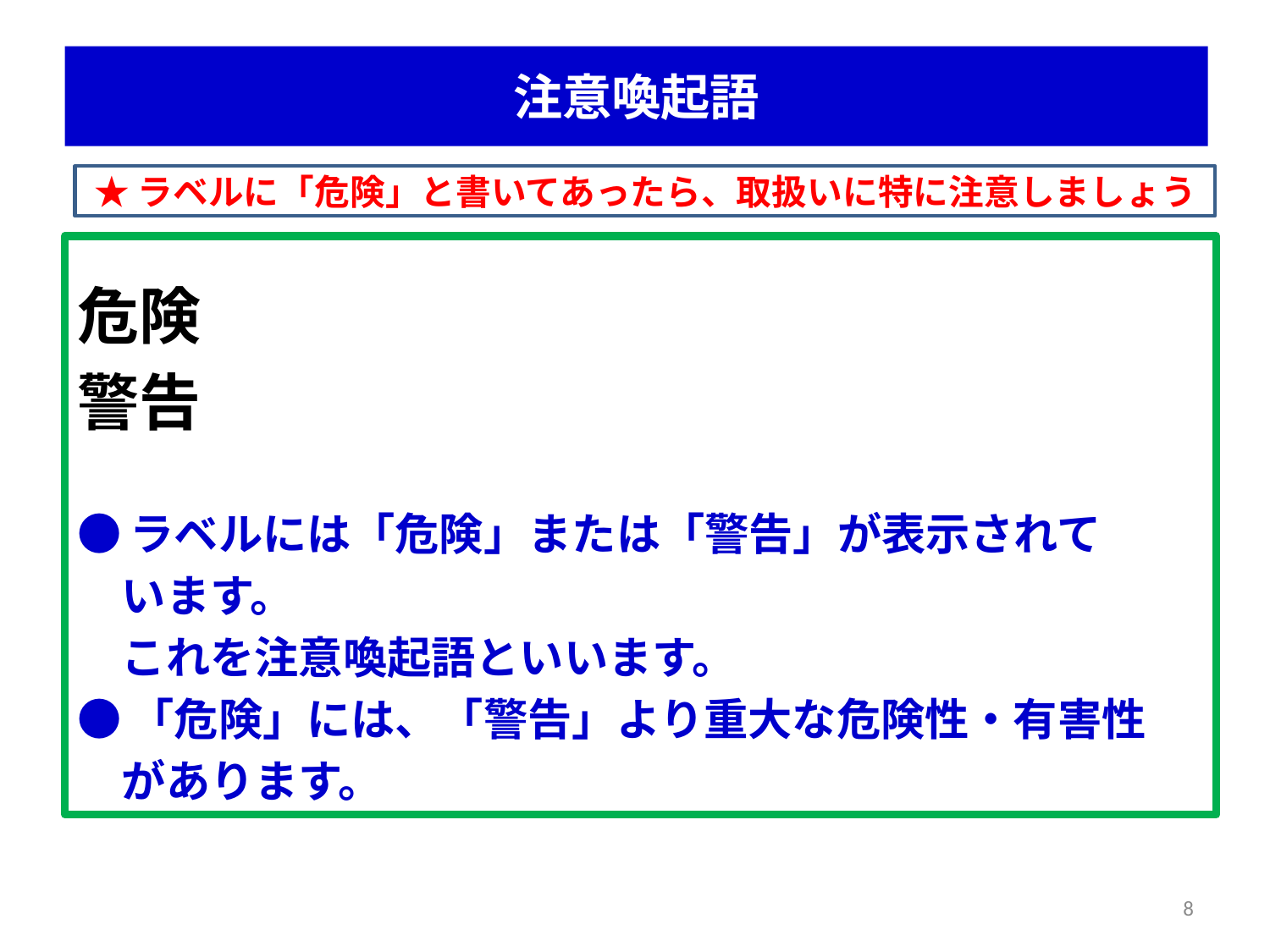

# 注意喚起語
★ラベルに「危険」と書いてあったら、取扱いに特に注意しましょう

危険
警告

●ラベルには「危険」または「警告」が表示されて
　います。
　これを注意喚起語といいます。
●「危険」には、「警告」より重大な危険性・有害性
　があります。

8